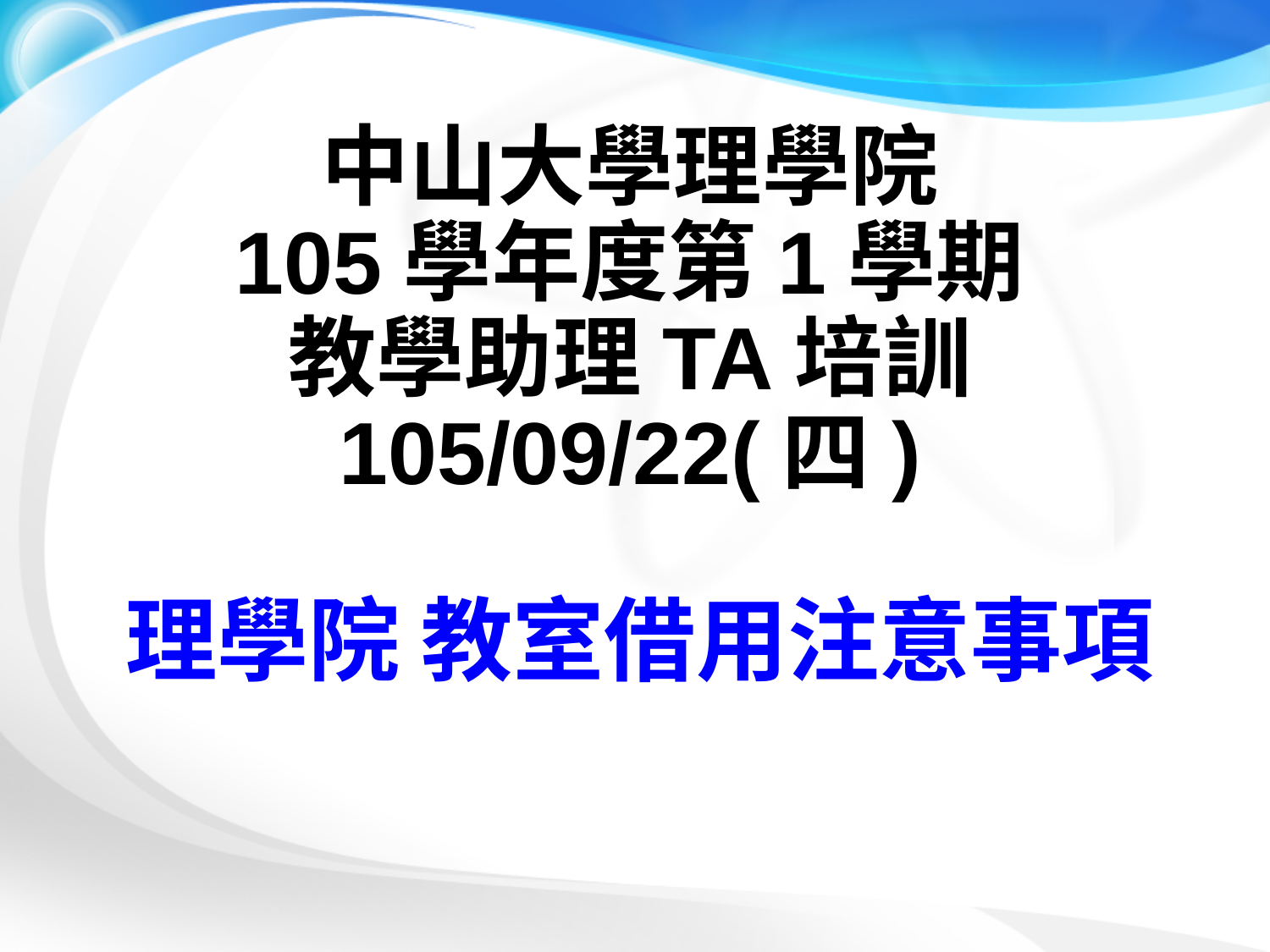

# 中山大學理學院 105學年度第1學期 教學助理TA培訓 105/09/22(四)
理學院 教室借用注意事項